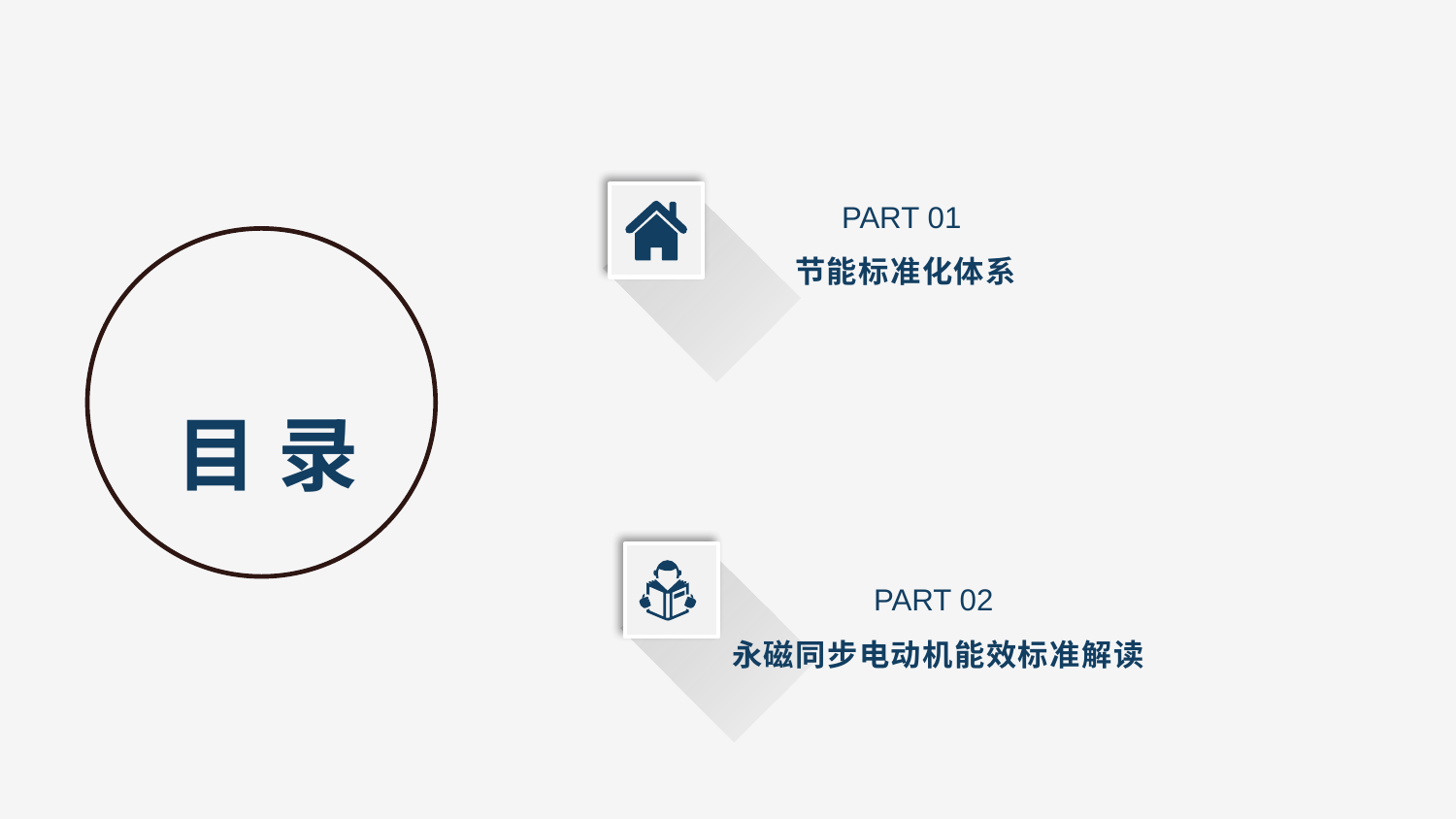

PART 01
节能标准化体系

目 录

PART 02
永磁同步电动机能效标准解读